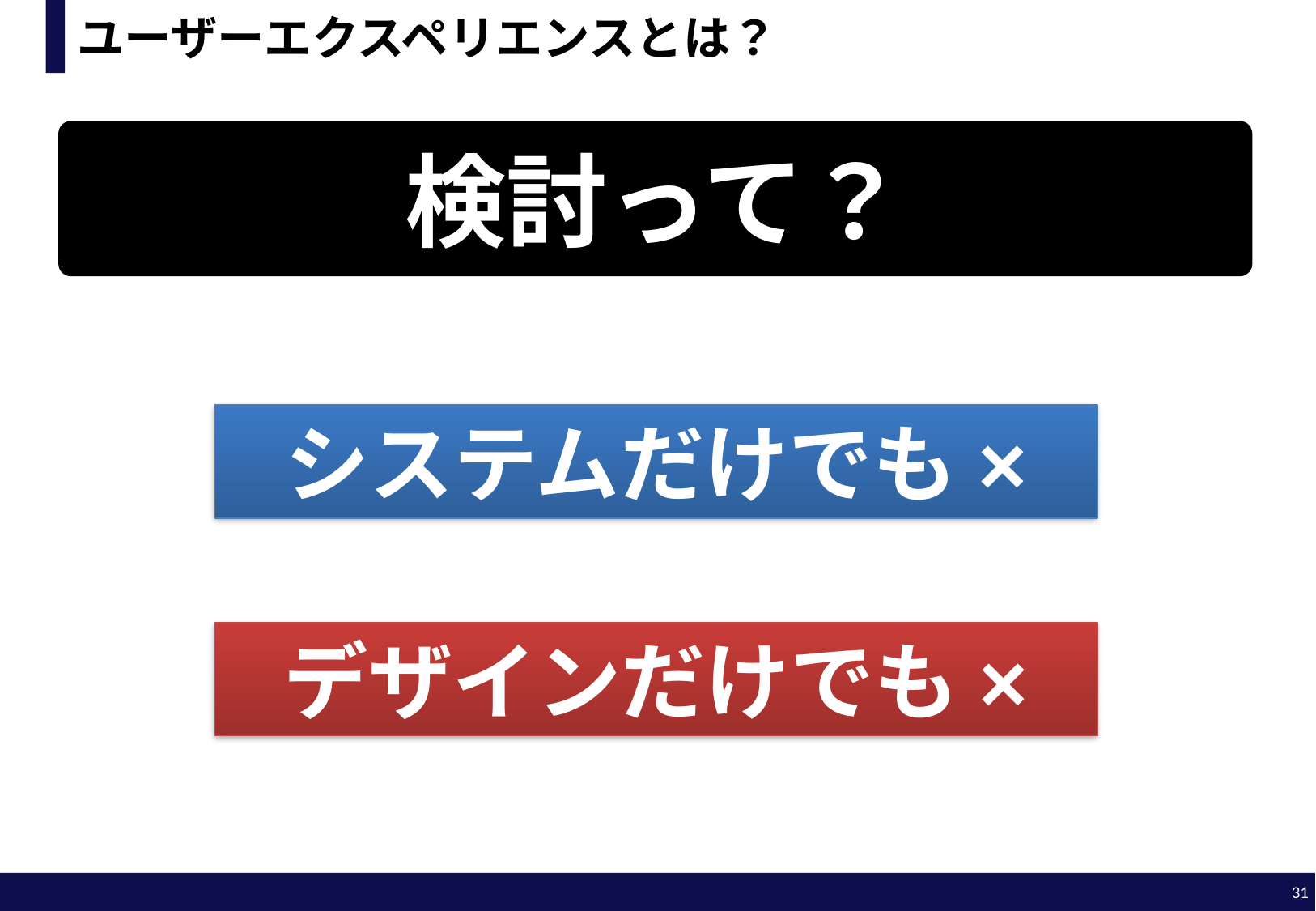

# ユーザーエクスペリエンスとは？
検討って？
システムだけでも×
デザインだけでも×